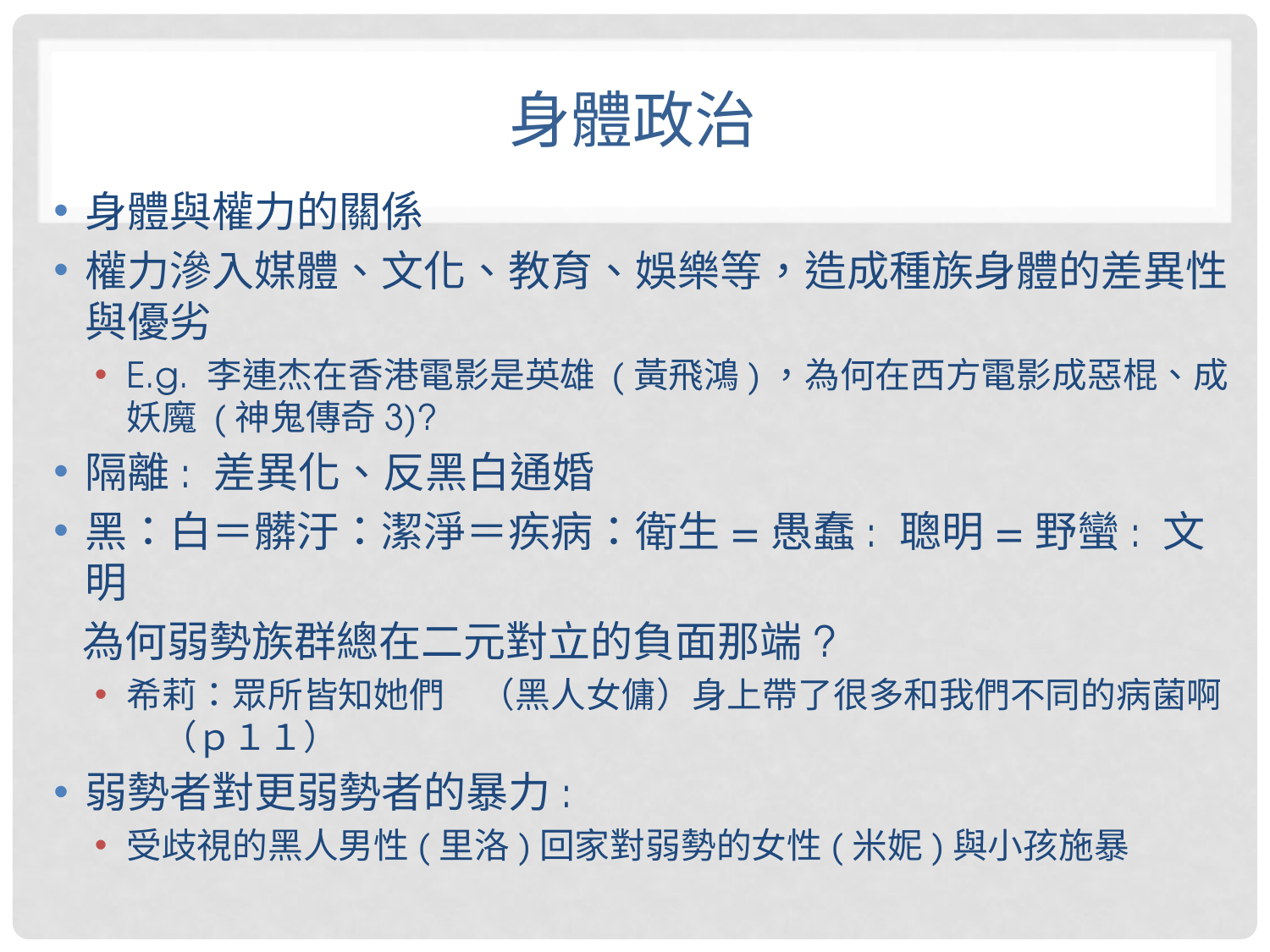

# 身體政治
身體與權力的關係
權力滲入媒體、文化、教育、娛樂等，造成種族身體的差異性與優劣
E.g. 李連杰在香港電影是英雄 (黃飛鴻)，為何在西方電影成惡棍、成妖魔 (神鬼傳奇3)?
隔離: 差異化、反黑白通婚
黑：白＝髒汙：潔淨＝疾病：衛生=愚蠢: 聰明=野蠻: 文明
  為何弱勢族群總在二元對立的負面那端?
希莉：眾所皆知她們　（黑人女傭）身上帶了很多和我們不同的病菌啊　（ｐ１１）
弱勢者對更弱勢者的暴力:
受歧視的黑人男性(里洛)回家對弱勢的女性(米妮)與小孩施暴